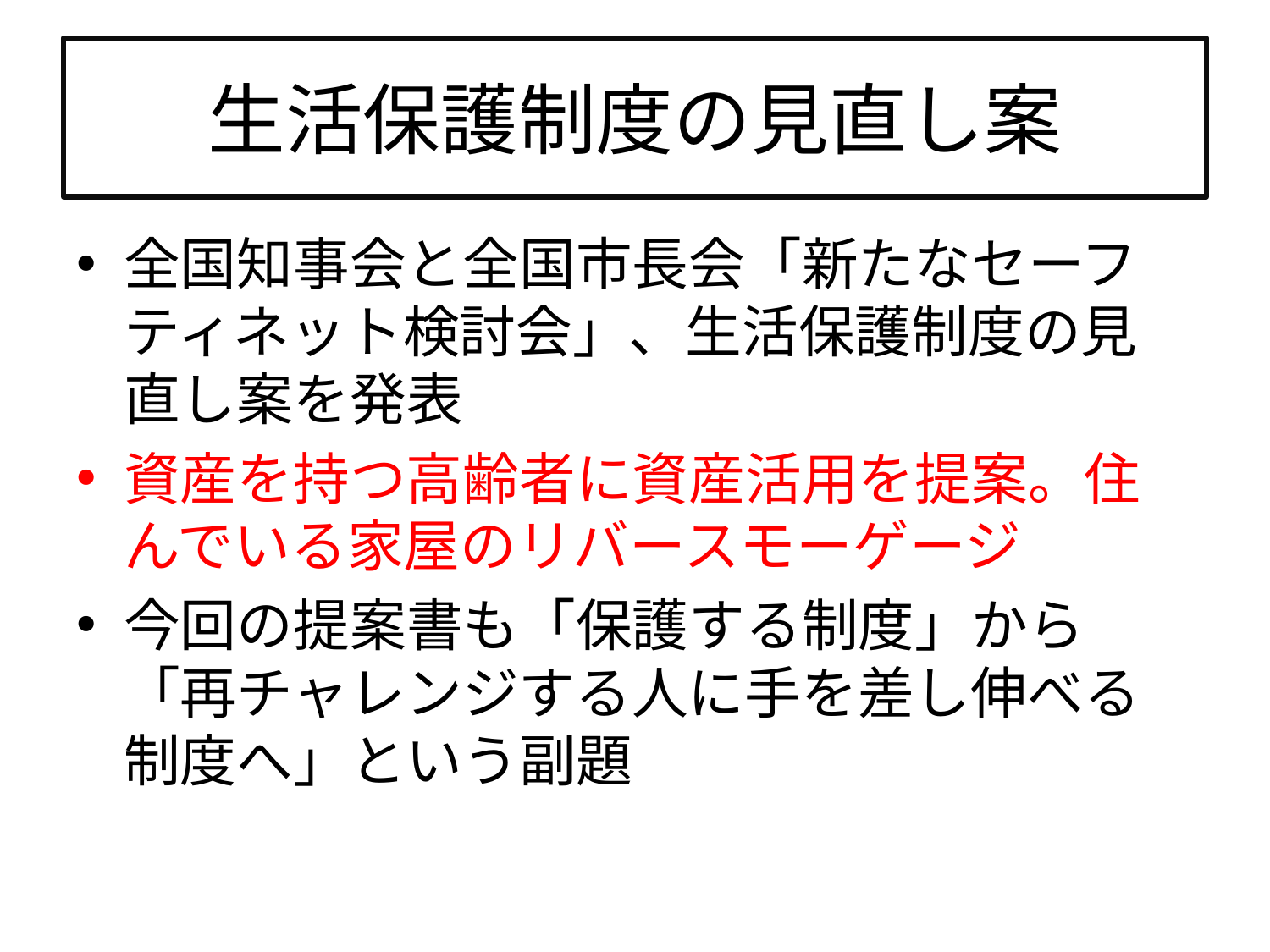

# 生活保護制度の見直し案
全国知事会と全国市長会「新たなセーフティネット検討会」、生活保護制度の見直し案を発表
資産を持つ高齢者に資産活用を提案。住んでいる家屋のリバースモーゲージ
今回の提案書も「保護する制度」から「再チャレンジする人に手を差し伸べる制度へ」という副題